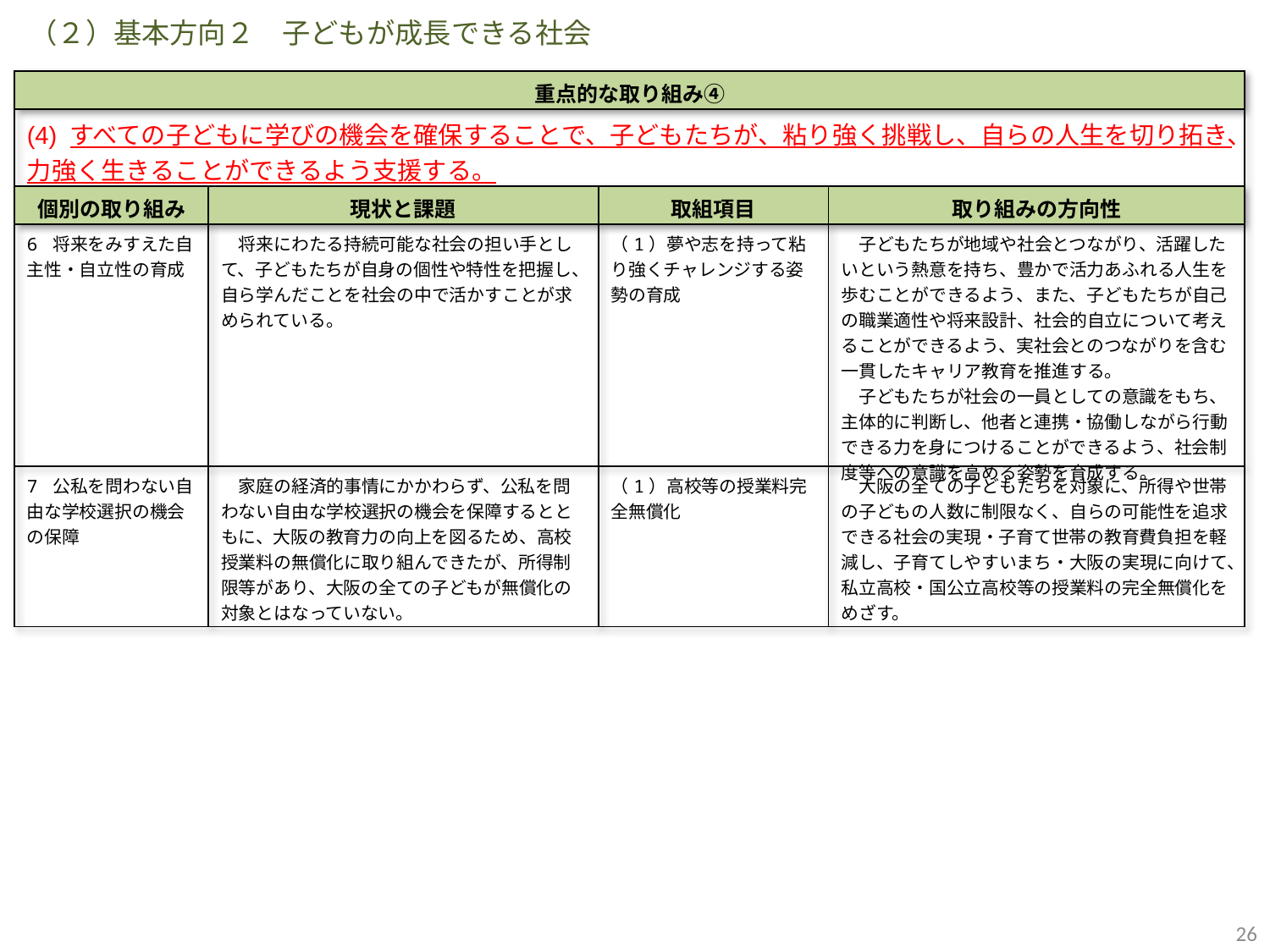

（２）基本方向２　子どもが成長できる社会
| 重点的な取り組み④ |  |  |  |
| --- | --- | --- | --- |
| (4) すべての子どもに学びの機会を確保することで、子どもたちが、粘り強く挑戦し、自らの人生を切り拓き、力強く生きることができるよう支援する。 |  |  |  |
| 個別の取り組み | 現状と課題 | 取組項目 | 取り組みの方向性 |
| 6 将来をみすえた自主性・自立性の育成 | 将来にわたる持続可能な社会の担い手として、子どもたちが自身の個性や特性を把握し、自ら学んだことを社会の中で活かすことが求められている。 | （1）夢や志を持って粘り強くチャレンジする姿勢の育成 | 子どもたちが地域や社会とつながり、活躍したいという熱意を持ち、豊かで活力あふれる人生を歩むことができるよう、また、子どもたちが自己の職業適性や将来設計、社会的自立について考えることができるよう、実社会とのつながりを含む一貫したキャリア教育を推進する。 　子どもたちが社会の一員としての意識をもち、主体的に判断し、他者と連携・協働しながら行動できる力を身につけることができるよう、社会制度等への意識を高める姿勢を育成する。 |
| 7 公私を問わない自由な学校選択の機会の保障 | 家庭の経済的事情にかかわらず、公私を問わない自由な学校選択の機会を保障するとともに、大阪の教育力の向上を図るため、高校授業料の無償化に取り組んできたが、所得制限等があり、大阪の全ての子どもが無償化の対象とはなっていない。 | （1）高校等の授業料完全無償化 | 大阪の全ての子どもたちを対象に、所得や世帯の子どもの人数に制限なく、自らの可能性を追求できる社会の実現・子育て世帯の教育費負担を軽減し、子育てしやすいまち・大阪の実現に向けて、私立高校・国公立高校等の授業料の完全無償化をめざす。 |
26